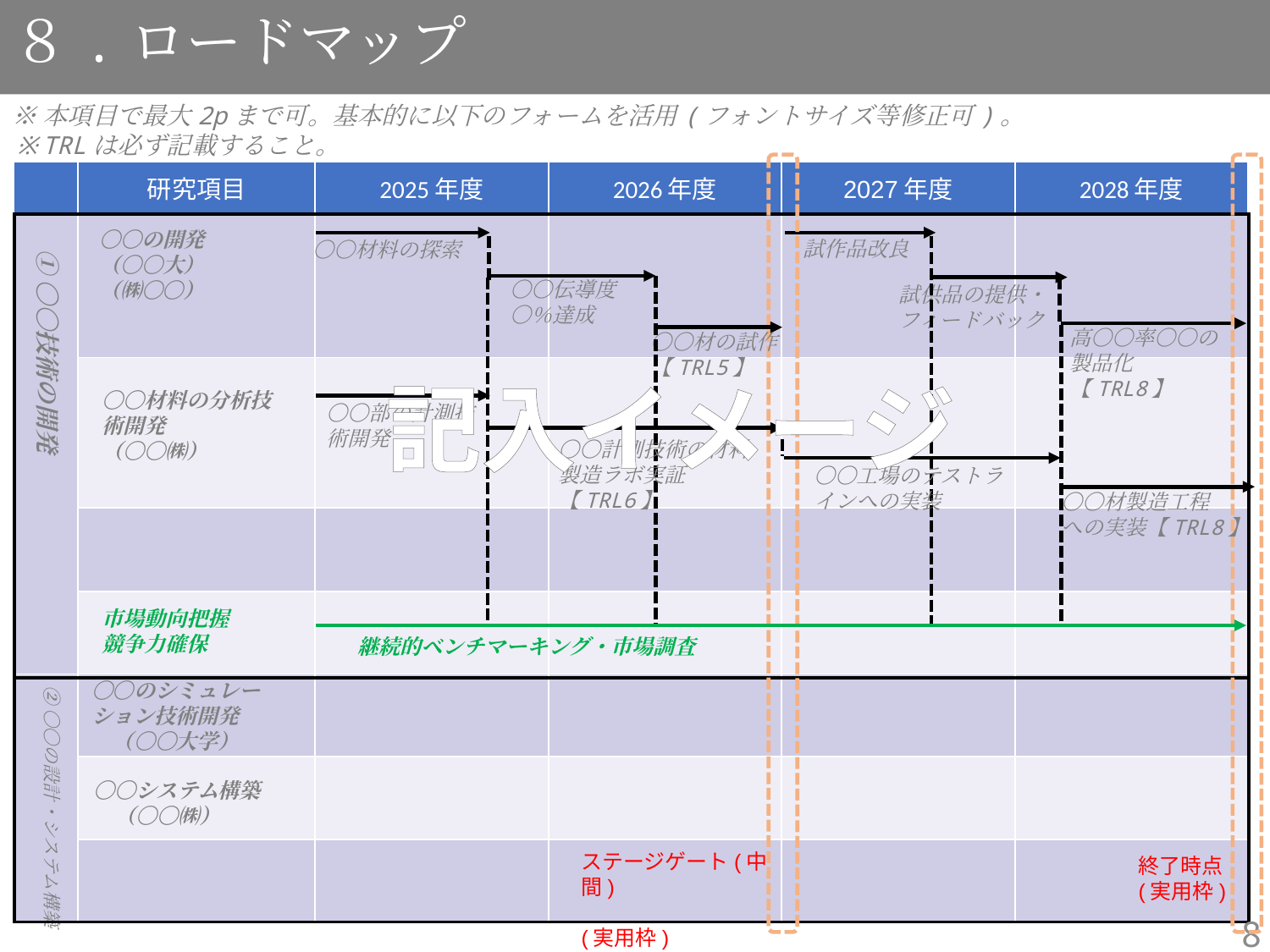

８.ロードマップ

※本項目で最大2pまで可。基本的に以下のフォームを活用(フォントサイズ等修正可)。
※TRLは必ず記載すること。

|  | 研究項目 | 2025年度 | 2026年度 | 2027年度 | 2028年度 |
| --- | --- | --- | --- | --- | --- |
|  |  |  |  |  |  |
|  |  |  |  |  |  |
|  |  |  |  |  |  |
|  |  |  |  |  |  |
|  |  |  |  |  |  |
|  |  |  |  |  |  |
|  |  |  |  |  |  |

〇〇の開発
（〇〇大）
（㈱〇〇）

試作品改良
〇〇材料の探索
①〇〇技術の開発
〇〇伝導度
〇％達成
試供品の提供・
フィードバック
高〇〇率〇〇の製品化【TRL8】
〇〇材の試作
【TRL5】
記入イメージ
〇〇材料の分析技術開発
（〇〇㈱）
〇〇部の計測技術開発
〇〇計測技術の材料製造ラボ実証【TRL6】
〇〇工場のテストラインへの実装
〇〇材製造工程
への実装【TRL8】
市場動向把握
競争力確保
継続的ベンチマーキング・市場調査
〇〇のシミュレーション技術開発
　（〇〇大学）
②〇〇の設計・システム構築

〇〇システム構築
　（〇〇㈱）
ステージゲート(中間)
　　　　　　　　(実用枠)
　　終了時点(挑戦枠)
終了時点
(実用枠)
8